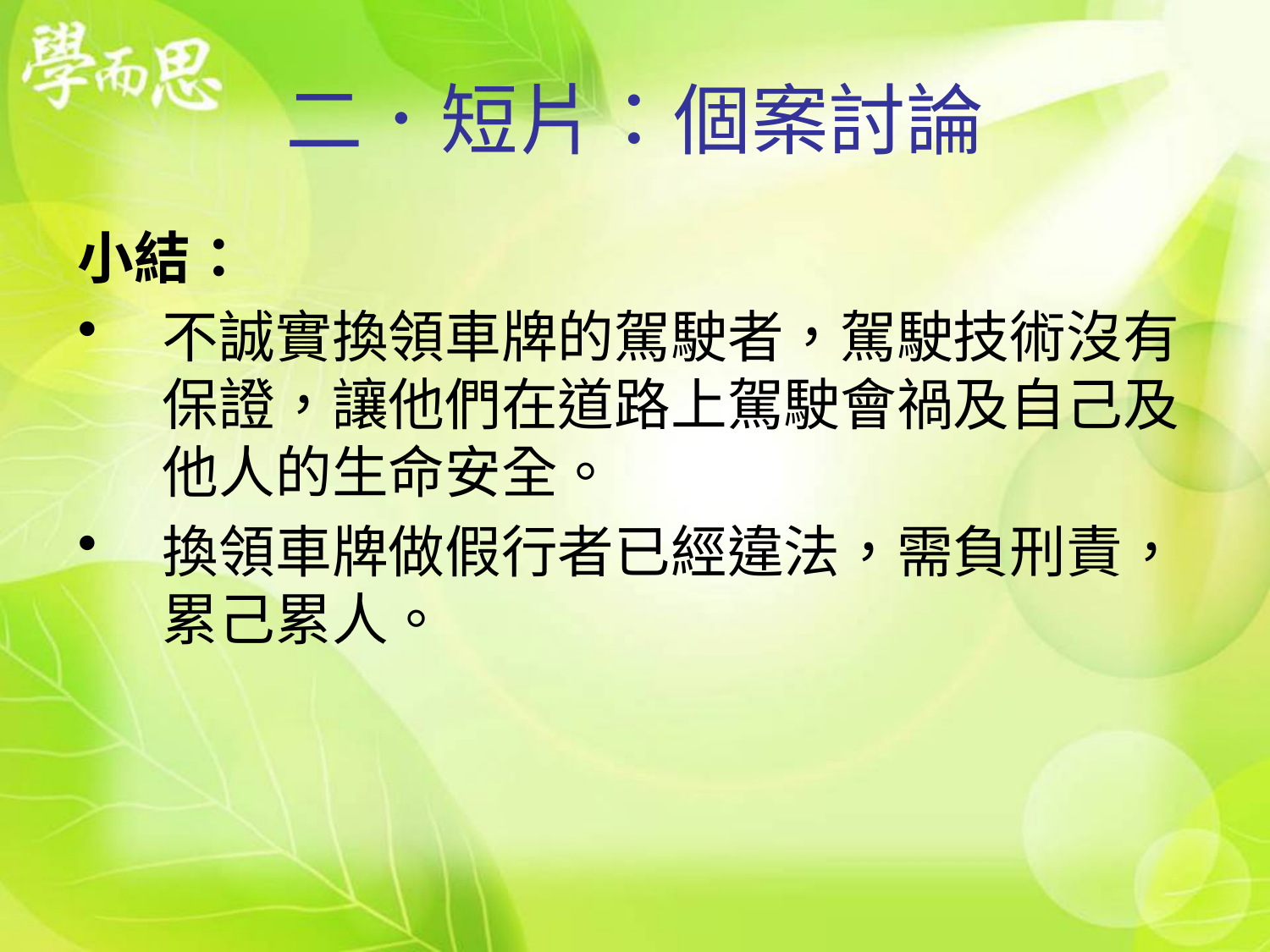

# 二．短片：個案討論
小結：
不誠實換領車牌的駕駛者，駕駛技術沒有保證，讓他們在道路上駕駛會禍及自己及他人的生命安全。
換領車牌做假行者已經違法，需負刑責，累己累人。